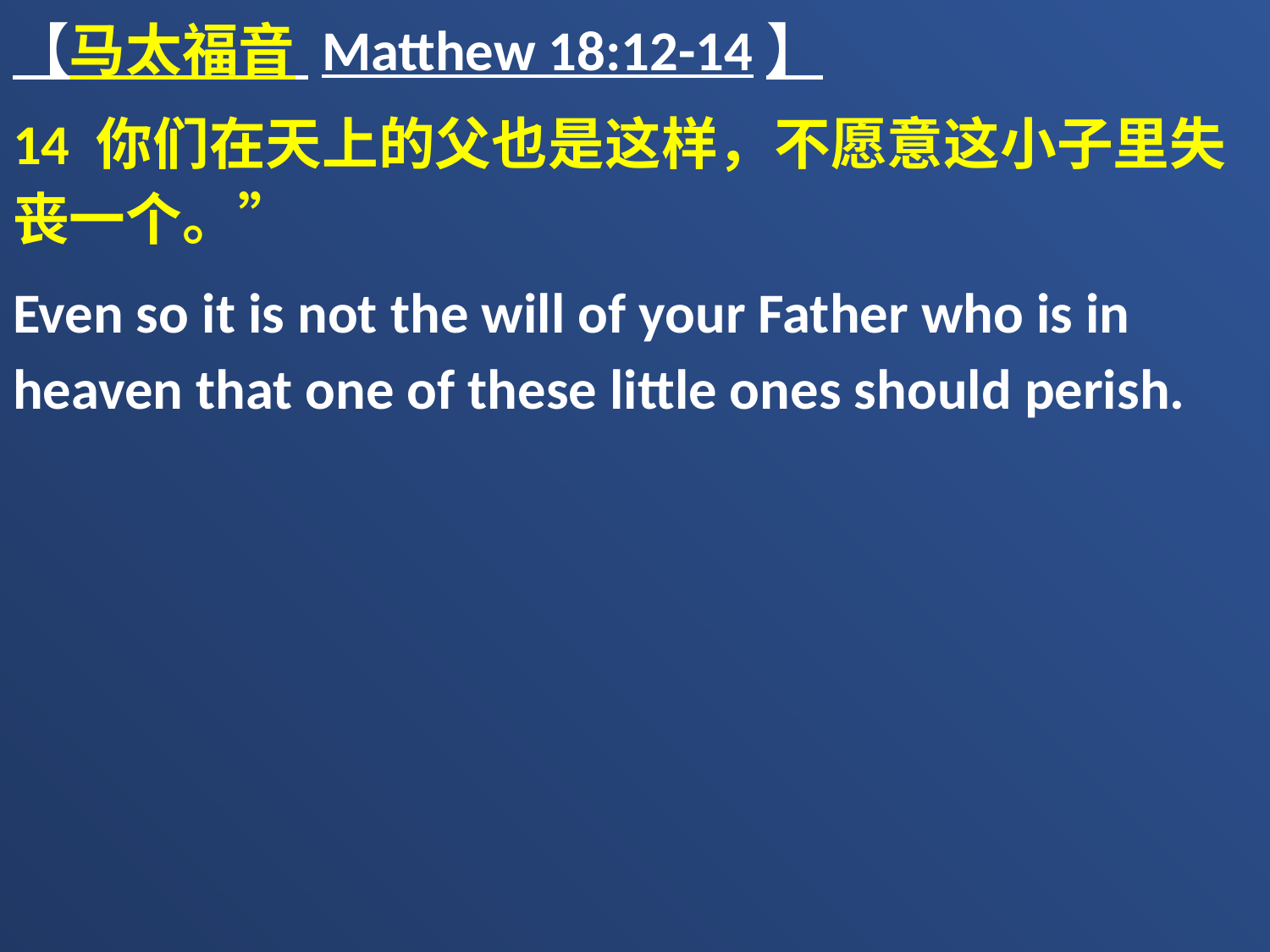

【马太福音 Matthew 18:12-14】
14 你们在天上的父也是这样，不愿意这小子里失丧一个。”
Even so it is not the will of your Father who is in heaven that one of these little ones should perish.